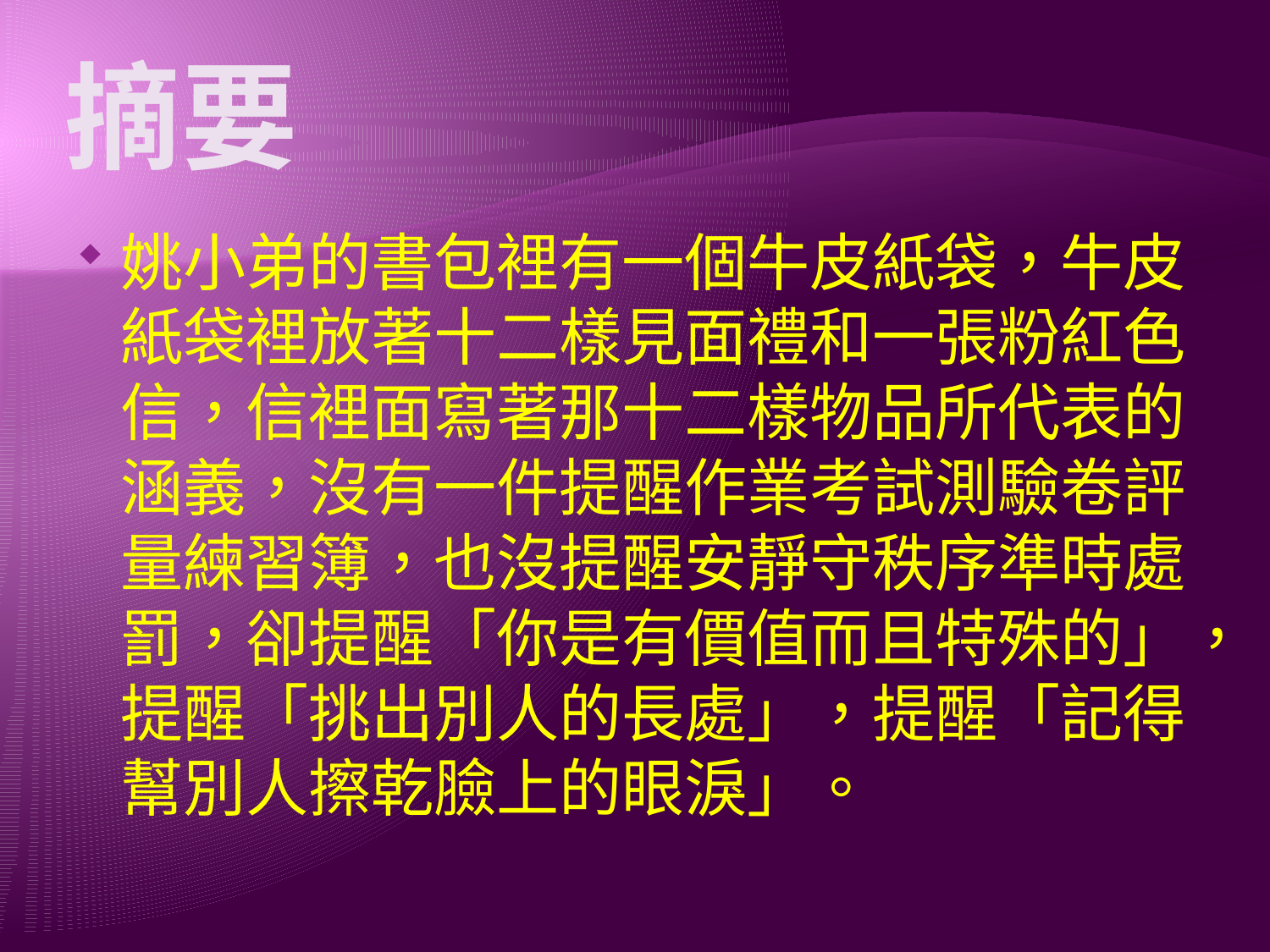

# 摘要
姚小弟的書包裡有一個牛皮紙袋，牛皮紙袋裡放著十二樣見面禮和一張粉紅色信，信裡面寫著那十二樣物品所代表的涵義，沒有一件提醒作業考試測驗卷評量練習簿，也沒提醒安靜守秩序準時處罰，卻提醒「你是有價值而且特殊的」，提醒「挑出別人的長處」，提醒「記得幫別人擦乾臉上的眼淚」。